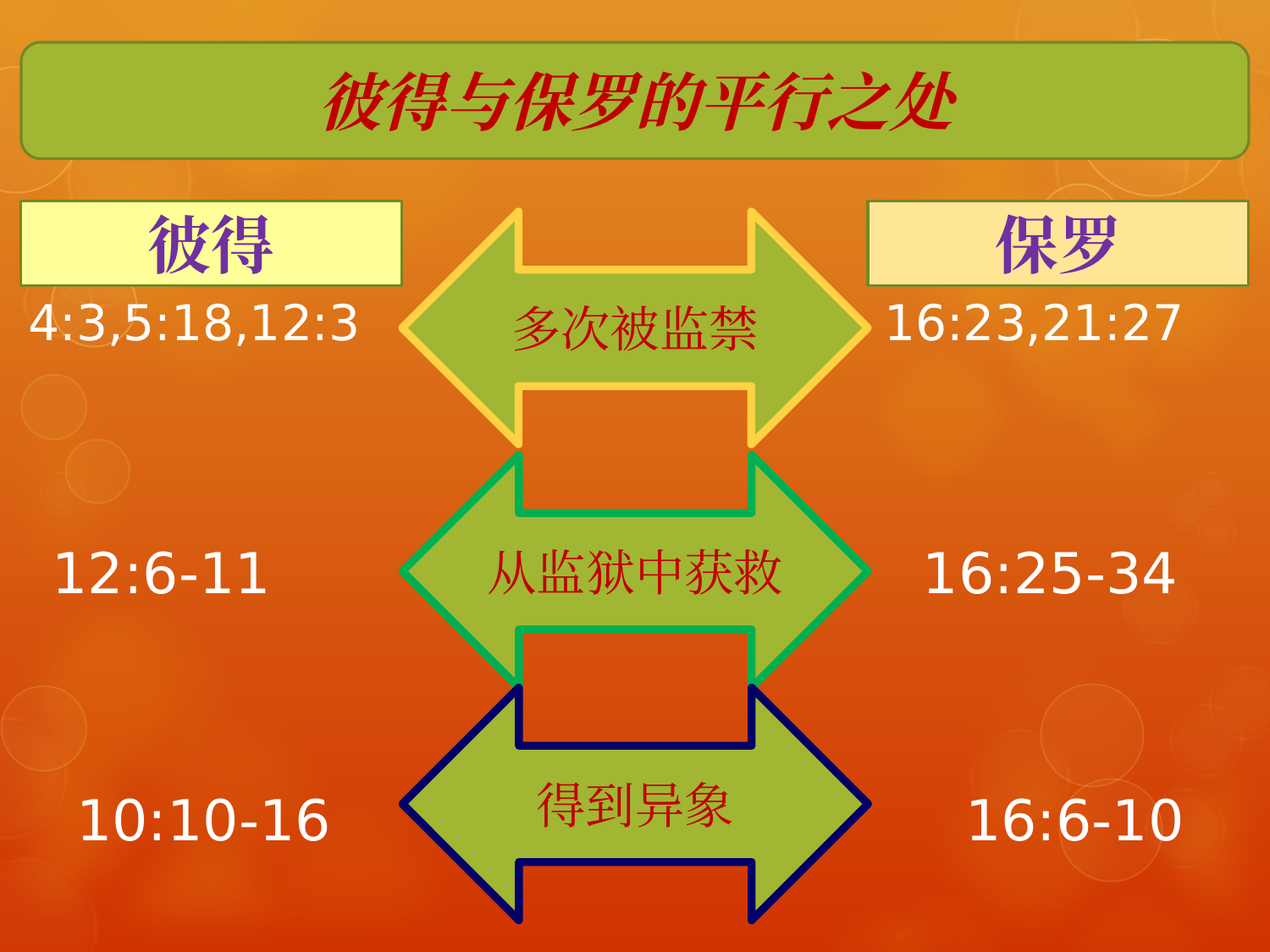

彼得与保罗的平行之处
彼得
保罗
多次被监禁
 4:3,5:18,12:3				       16:23,21:27
从监狱中获救
 12:6-11						16:25-34
得到异象
10:10-16					16:6-10